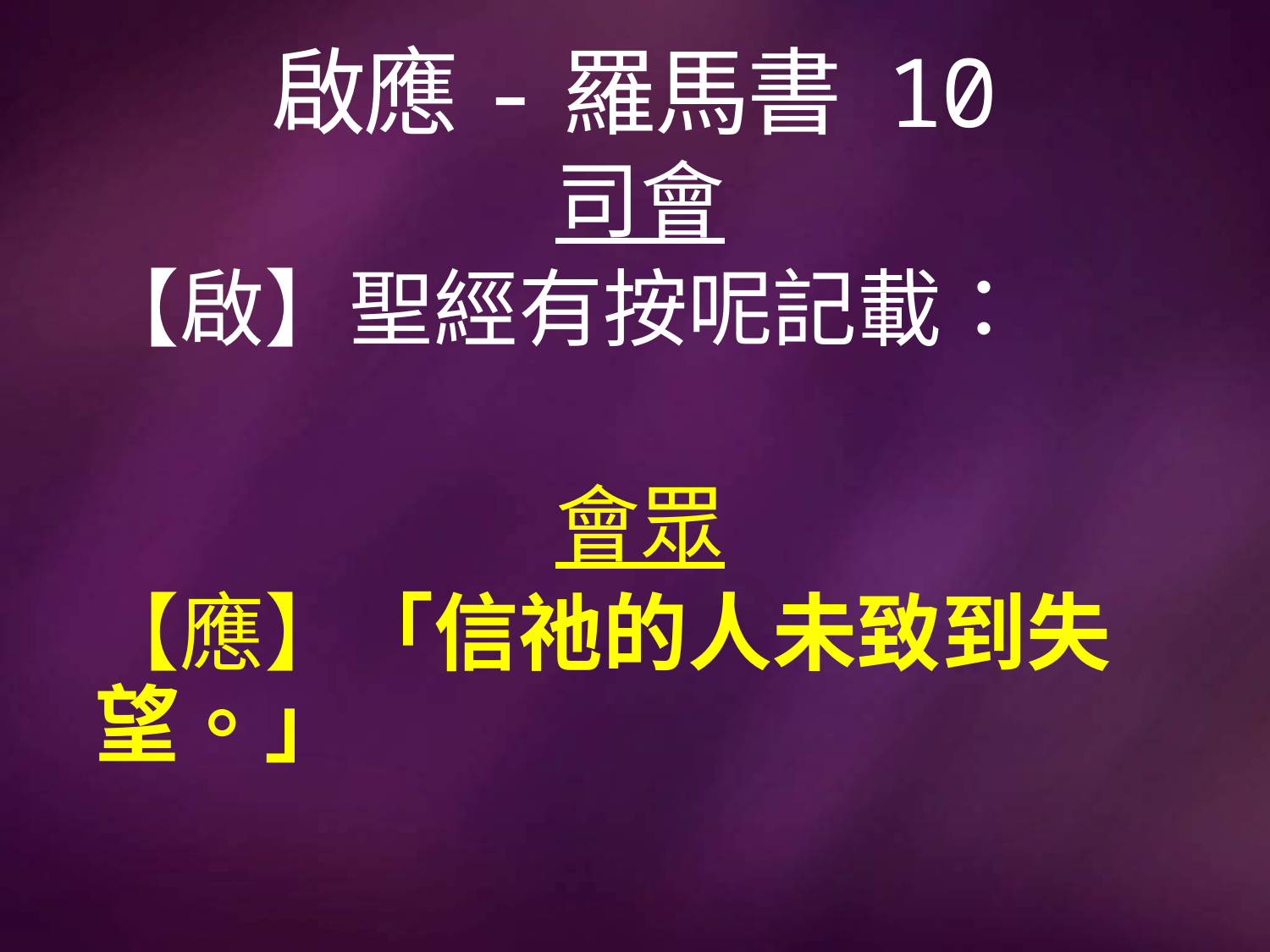

# 啟應-羅馬書 10
司會
【啟】聖經有按呢記載：

會眾
【應】「信祂的人未致到失望。」